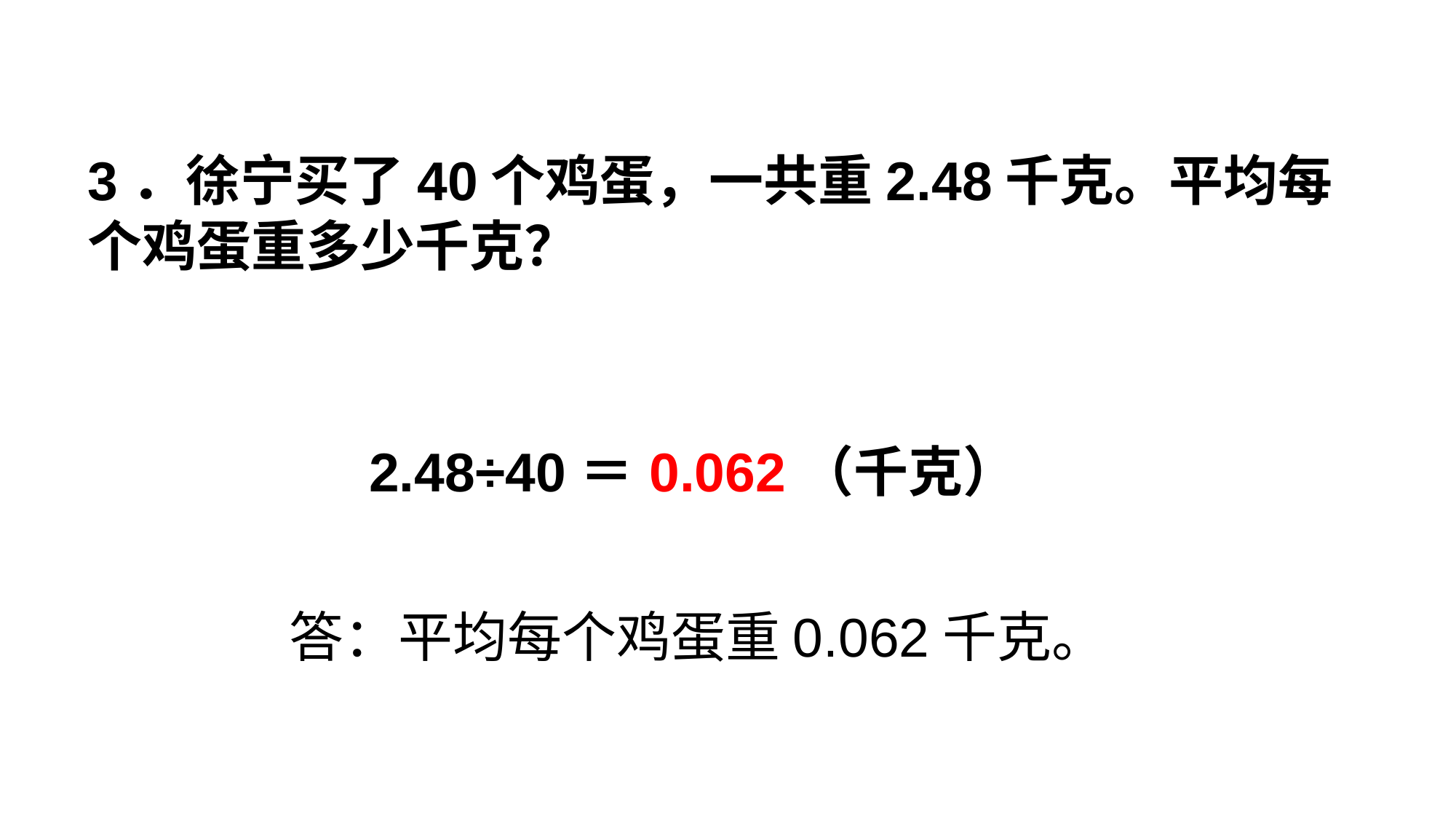

3．徐宁买了40个鸡蛋，一共重2.48千克。平均每个鸡蛋重多少千克？
2.48÷40＝
0.062（千克）
答：平均每个鸡蛋重0.062千克。